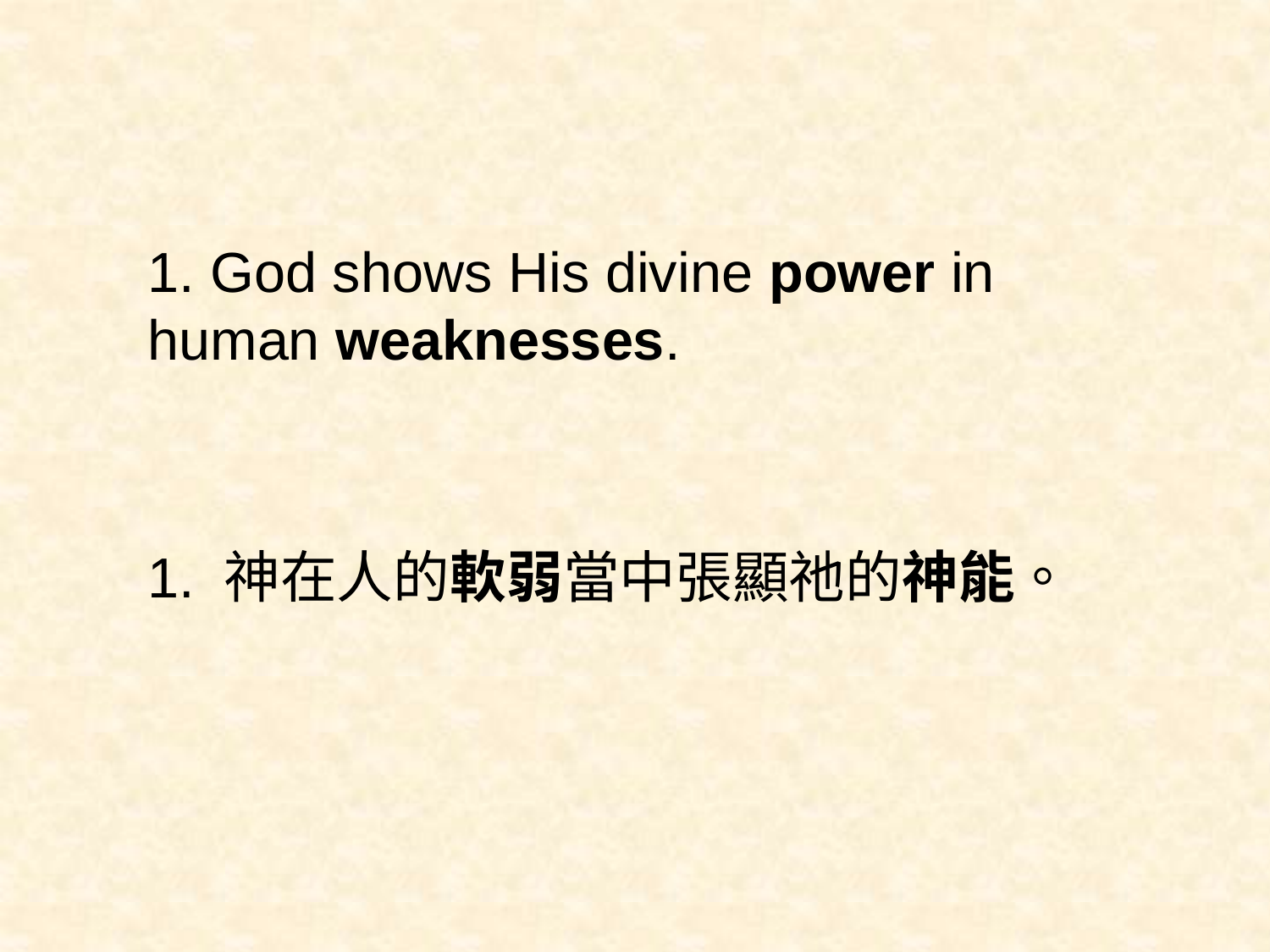

1. God shows His divine power in human weaknesses.
1. 神在人的軟弱當中張顯祂的神能。